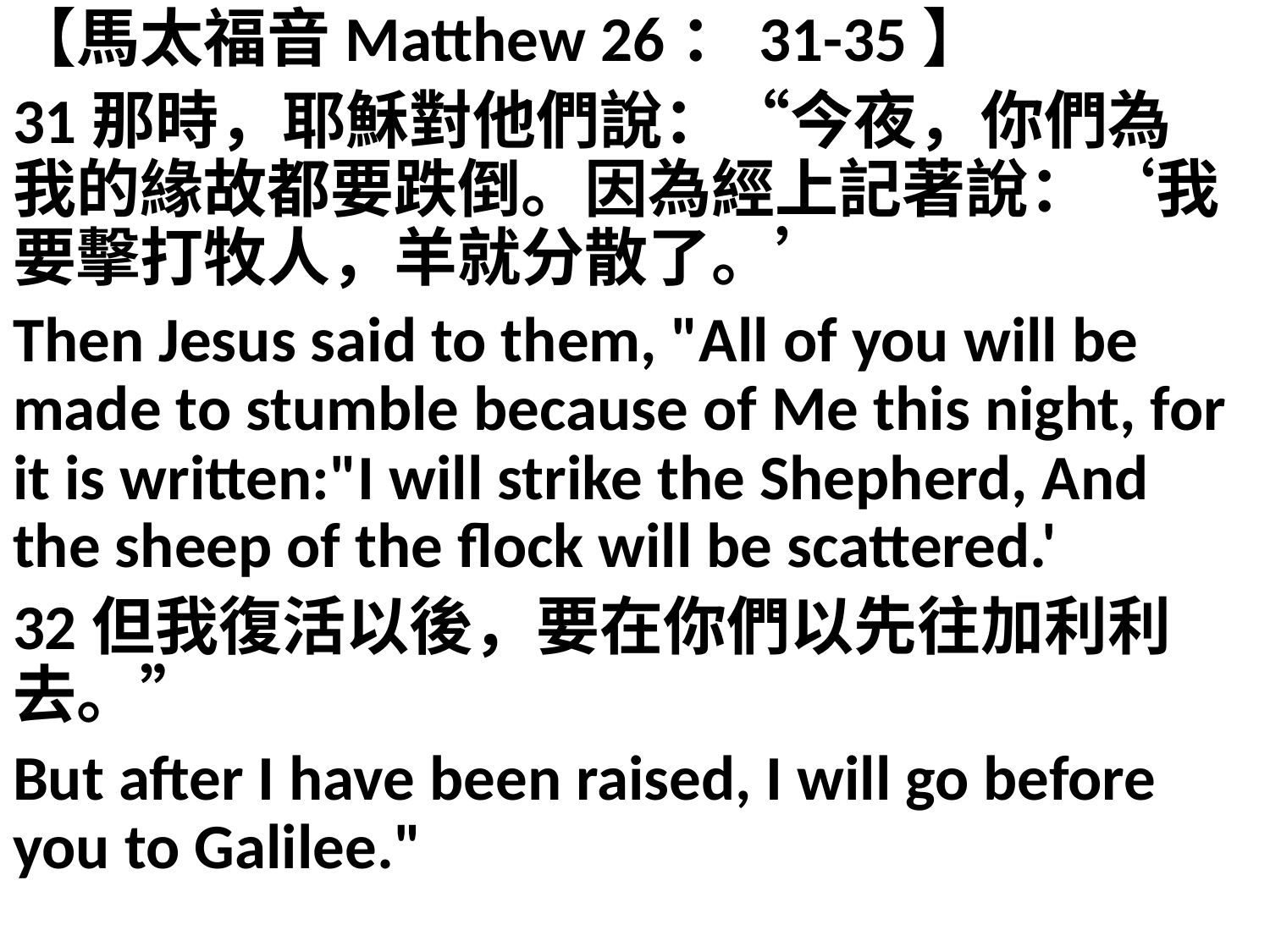

【馬太福音Matthew 26：31-35】
31那時，耶穌對他們說：“今夜，你們為我的緣故都要跌倒。因為經上記著說：‘我要擊打牧人，羊就分散了。’
Then Jesus said to them, "All of you will be made to stumble because of Me this night, for it is written:"I will strike the Shepherd, And the sheep of the flock will be scattered.'
32但我復活以後，要在你們以先往加利利去。”
But after I have been raised, I will go before you to Galilee."